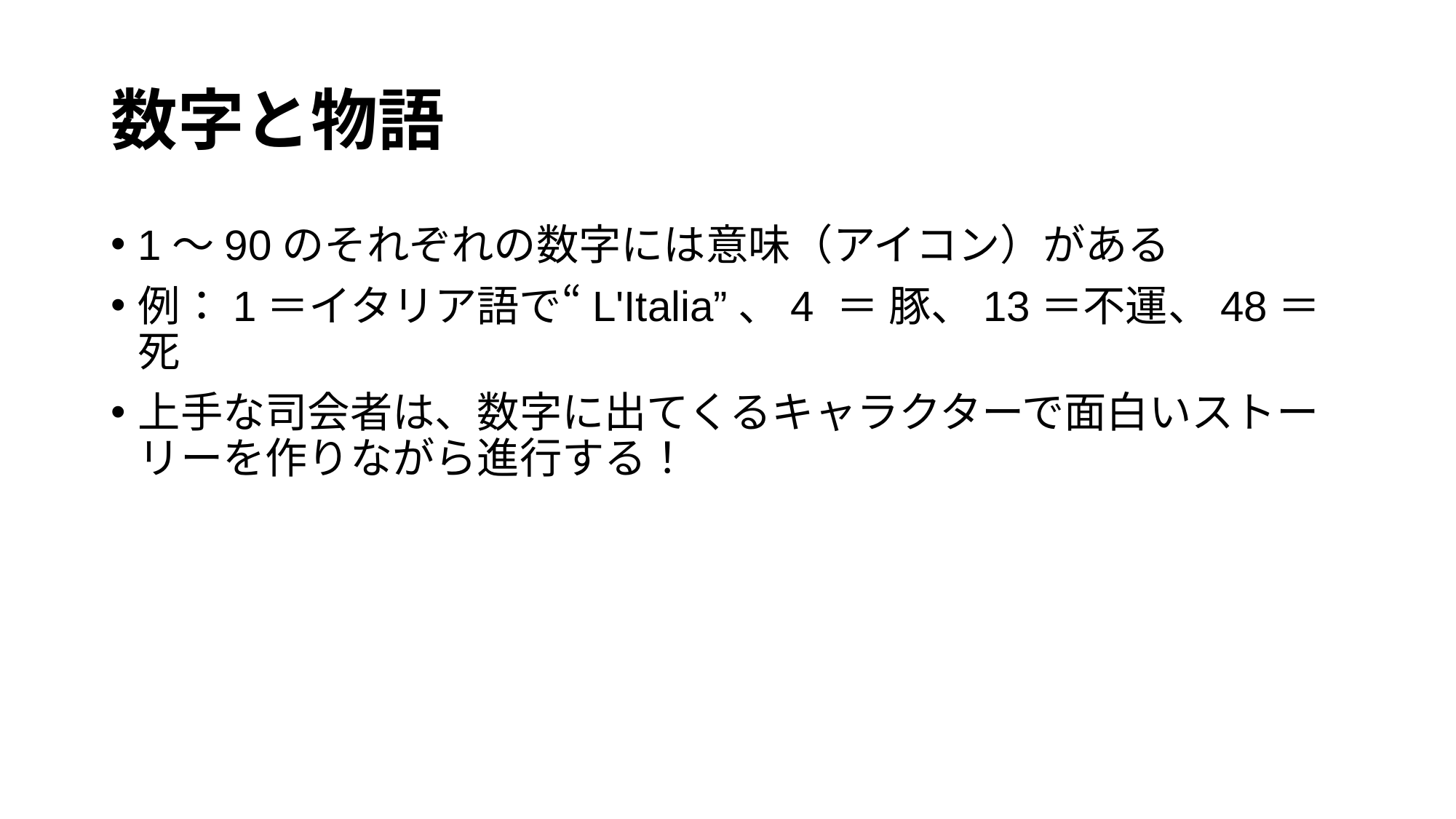

# 数字と物語
1〜90のそれぞれの数字には意味（アイコン）がある
例：1＝イタリア語で“L'Italia”、4 ＝ 豚、13＝不運、48＝死
上手な司会者は、数字に出てくるキャラクターで面白いストーリーを作りながら進行する！